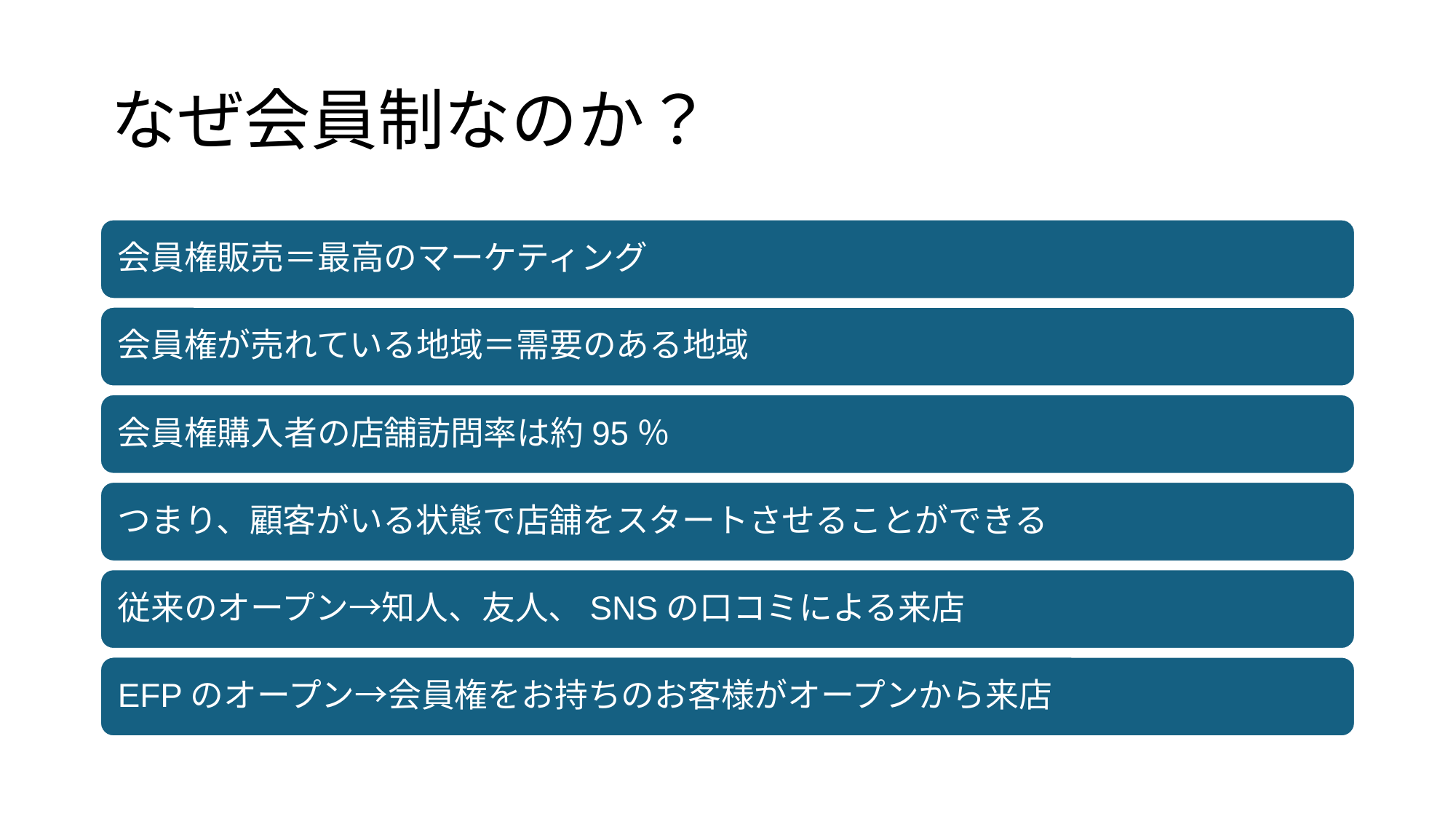

# なぜ会員制なのか？
会員権販売＝最高のマーケティング
会員権が売れている地域＝需要のある地域
会員権購入者の店舗訪問率は約95％
つまり、顧客がいる状態で店舗をスタートさせることができる
従来のオープン→知人、友人、SNSの口コミによる来店
EFPのオープン→会員権をお持ちのお客様がオープンから来店